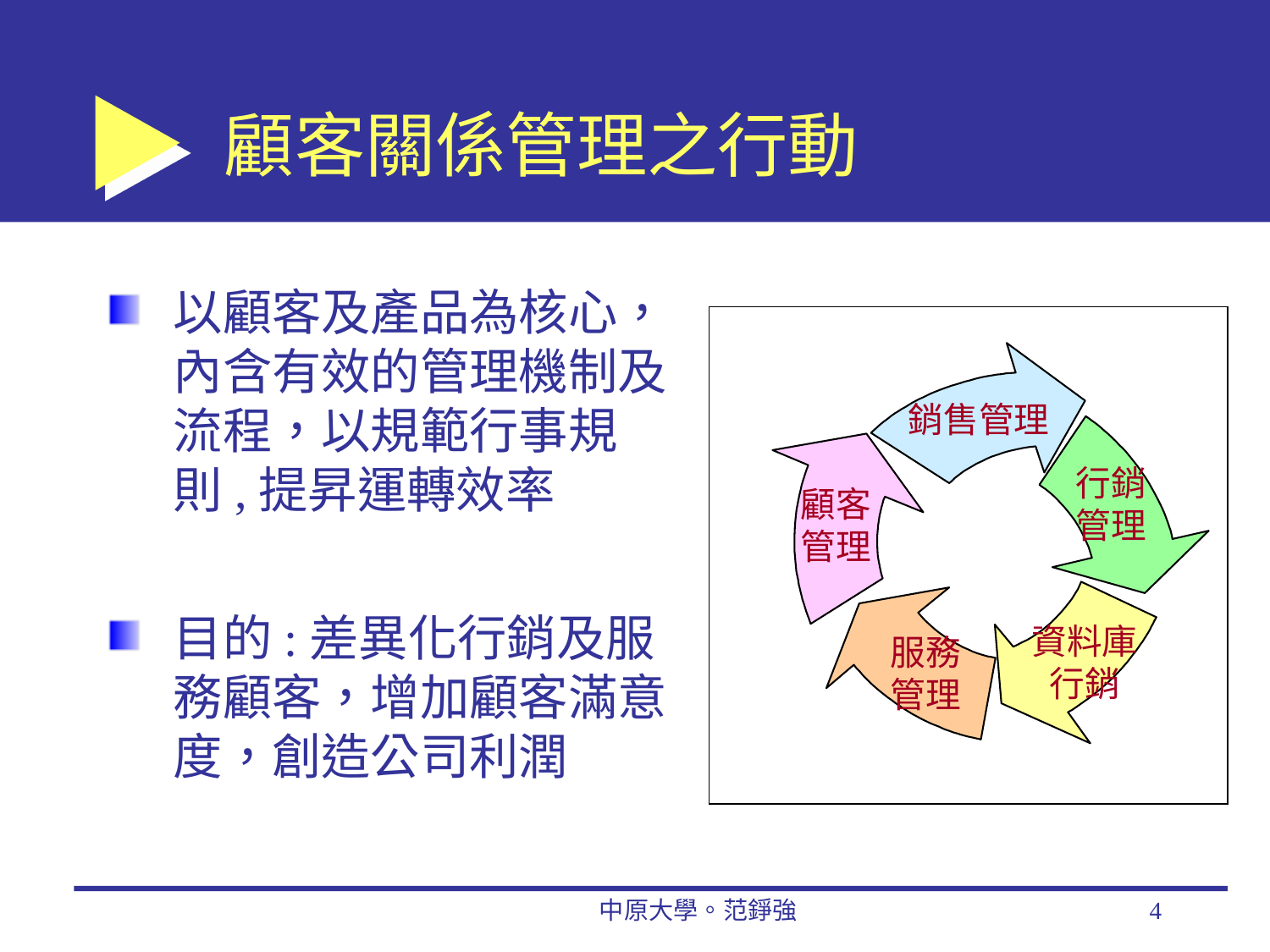

# 顧客關係管理之行動
以顧客及產品為核心，內含有效的管理機制及流程，以規範行事規則,提昇運轉效率

目的:差異化行銷及服務顧客，增加顧客滿意度，創造公司利潤

銷售管理
行銷管理
顧客管理
資料庫行銷
服務管理
中原大學。范錚強
4